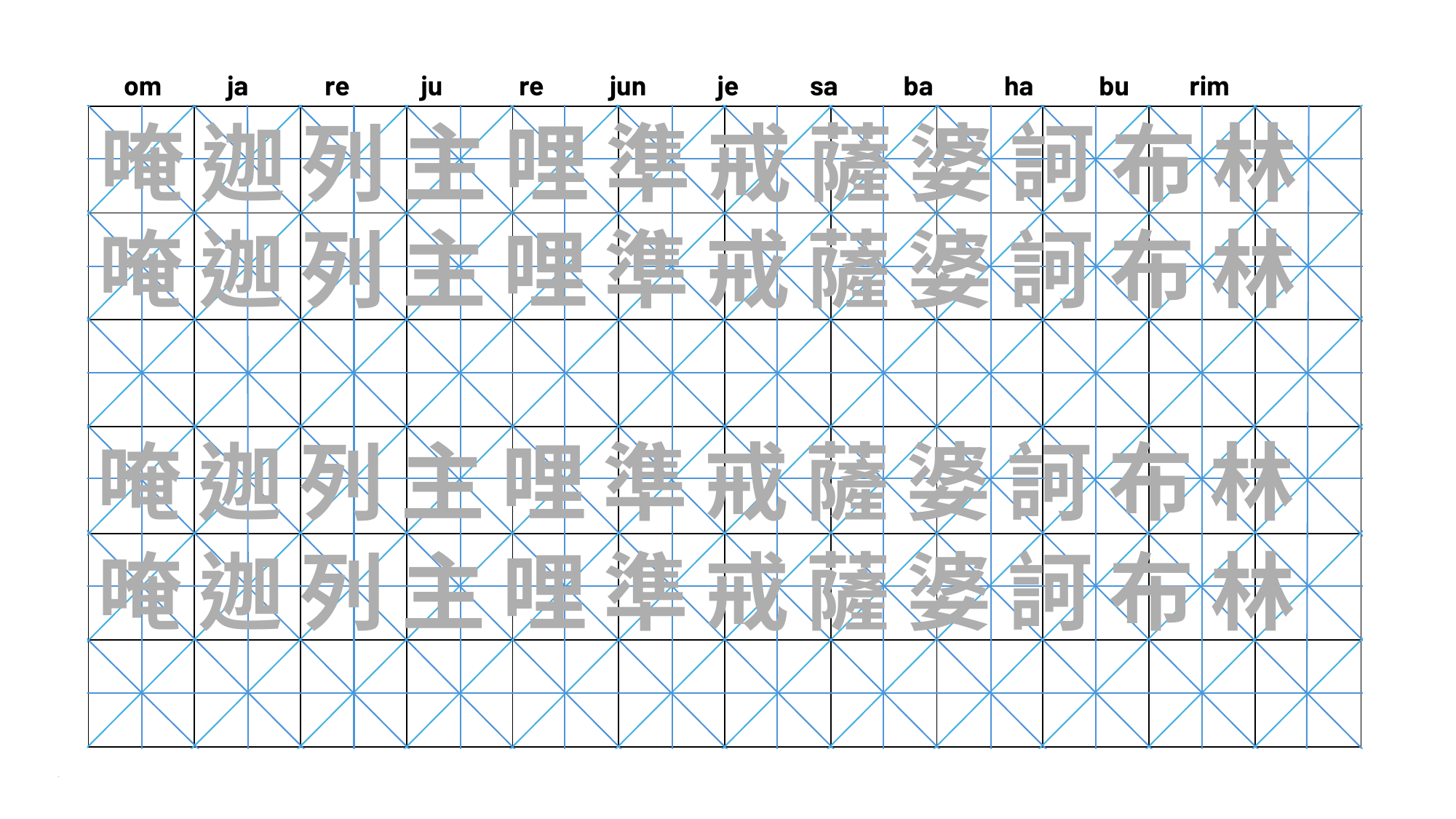

om            ja              re             ju              re            jun             je             sa            ba             ha            bu           rim

唵 迦 列 主 哩 準 戒 薩 婆 訶 布 林
|  |  |  |  |  |  |  |  |  |  |  |  |
| --- | --- | --- | --- | --- | --- | --- | --- | --- | --- | --- | --- |
|  |  |  |  |  |  |  |  |  |  |  |  |
|  |  |  |  |  |  |  |  |  |  |  |  |
|  |  |  |  |  |  |  |  |  |  |  |  |
|  |  |  |  |  |  |  |  |  |  |  |  |
|  |  |  |  |  |  |  |  |  |  |  |  |
唵 迦 列 主 哩 準 戒 薩 婆 訶 布 林
唵 迦 列 主 哩 準 戒 薩 婆 訶 布 林
唵 迦 列 主 哩 準 戒 薩 婆 訶 布 林